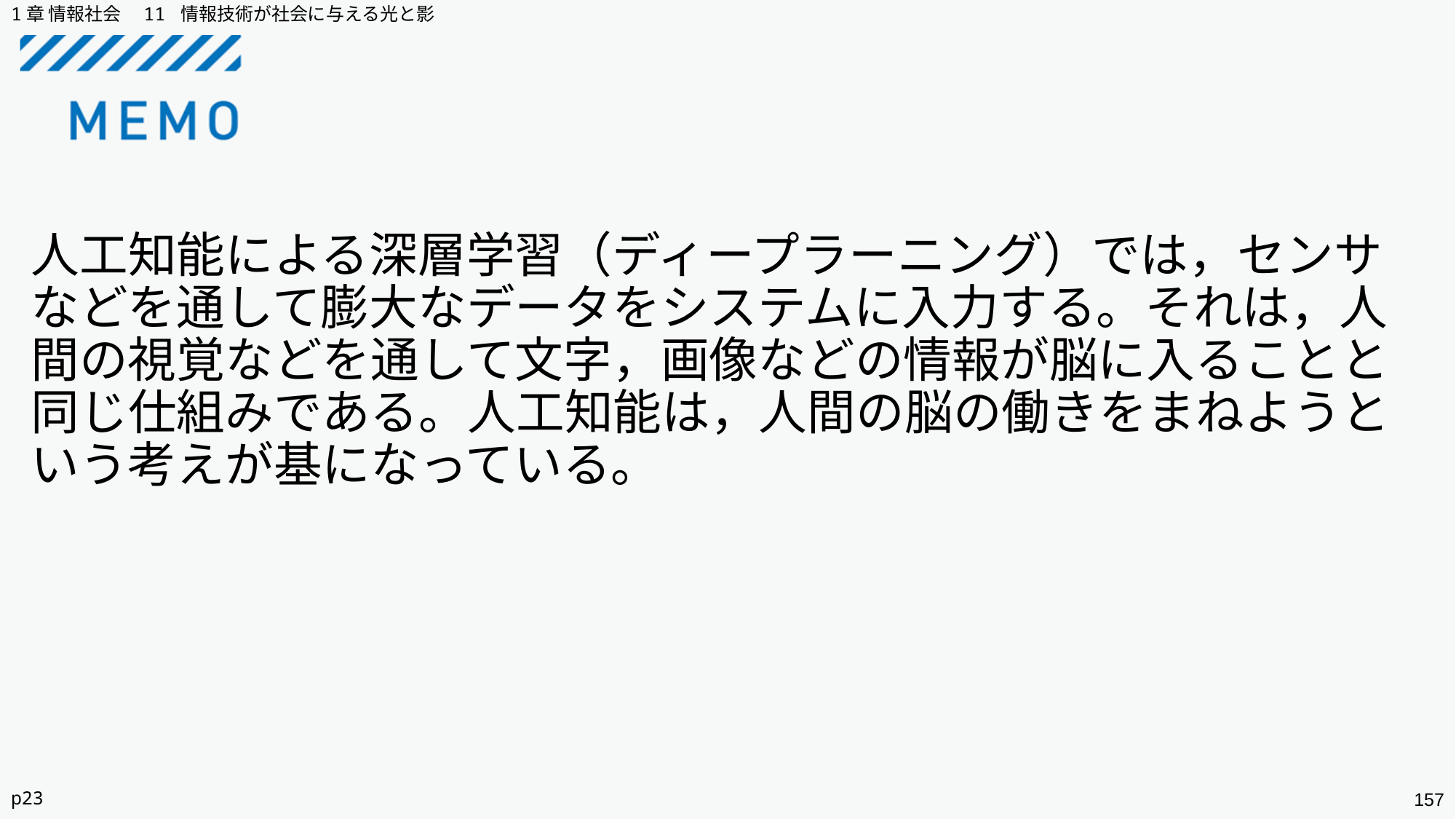

1章 情報社会　11 情報技術が社会に与える光と影

人工知能による深層学習（ディープラーニング）では，センサなどを通して膨大なデータをシステムに入力する。それは，人間の視覚などを通して文字，画像などの情報が脳に入ることと同じ仕組みである。人工知能は，人間の脳の働きをまねようという考えが基になっている。
p23
157